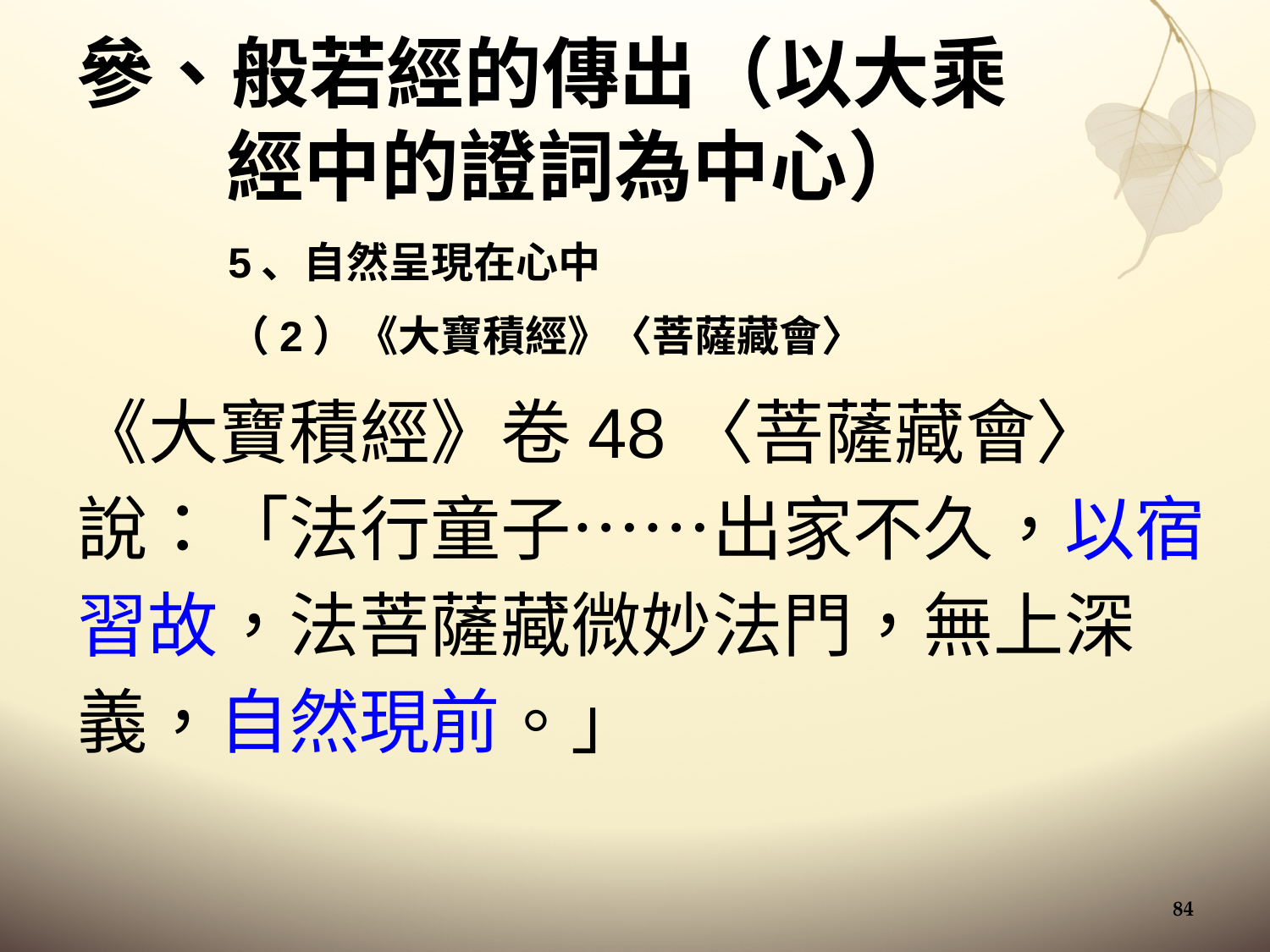

# 參、般若經的傳出（以大乘經中的證詞為中心）
5、自然呈現在心中
（2）《大寶積經》〈菩薩藏會〉
《大寶積經》卷48〈菩薩藏會〉說：「法行童子……出家不久，以宿習故，法菩薩藏微妙法門，無上深義，自然現前。」
84